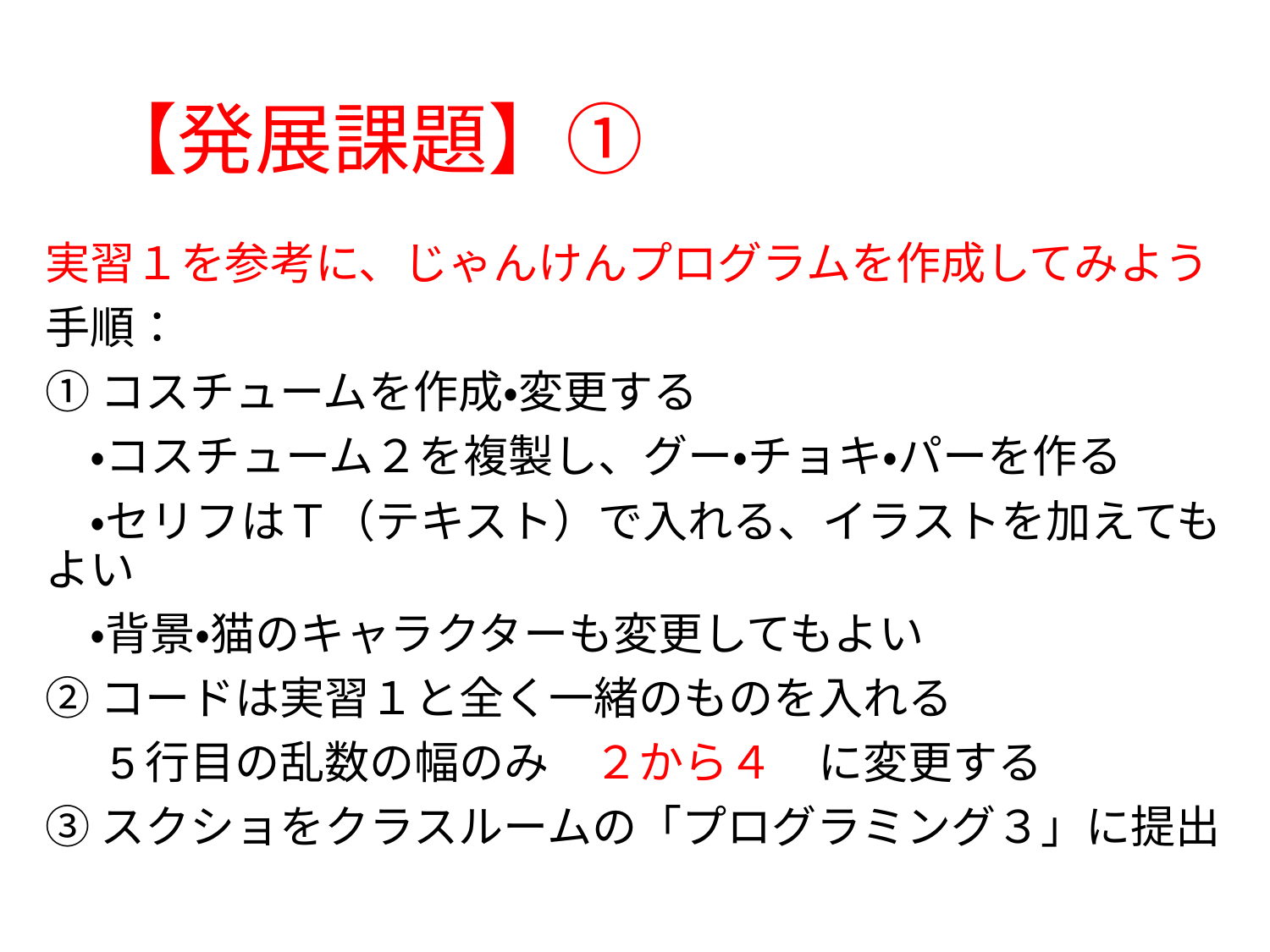

# 【発展課題】①
実習１を参考に、じゃんけんプログラムを作成してみよう
手順：
①コスチュームを作成・変更する
　・コスチューム２を複製し、グー・チョキ・パーを作る
　・セリフはＴ（テキスト）で入れる、イラストを加えてもよい
　・背景・猫のキャラクターも変更してもよい
②コードは実習１と全く一緒のものを入れる
　 5行目の乱数の幅のみ　２から４　に変更する
③スクショをクラスルームの「プログラミング３」に提出